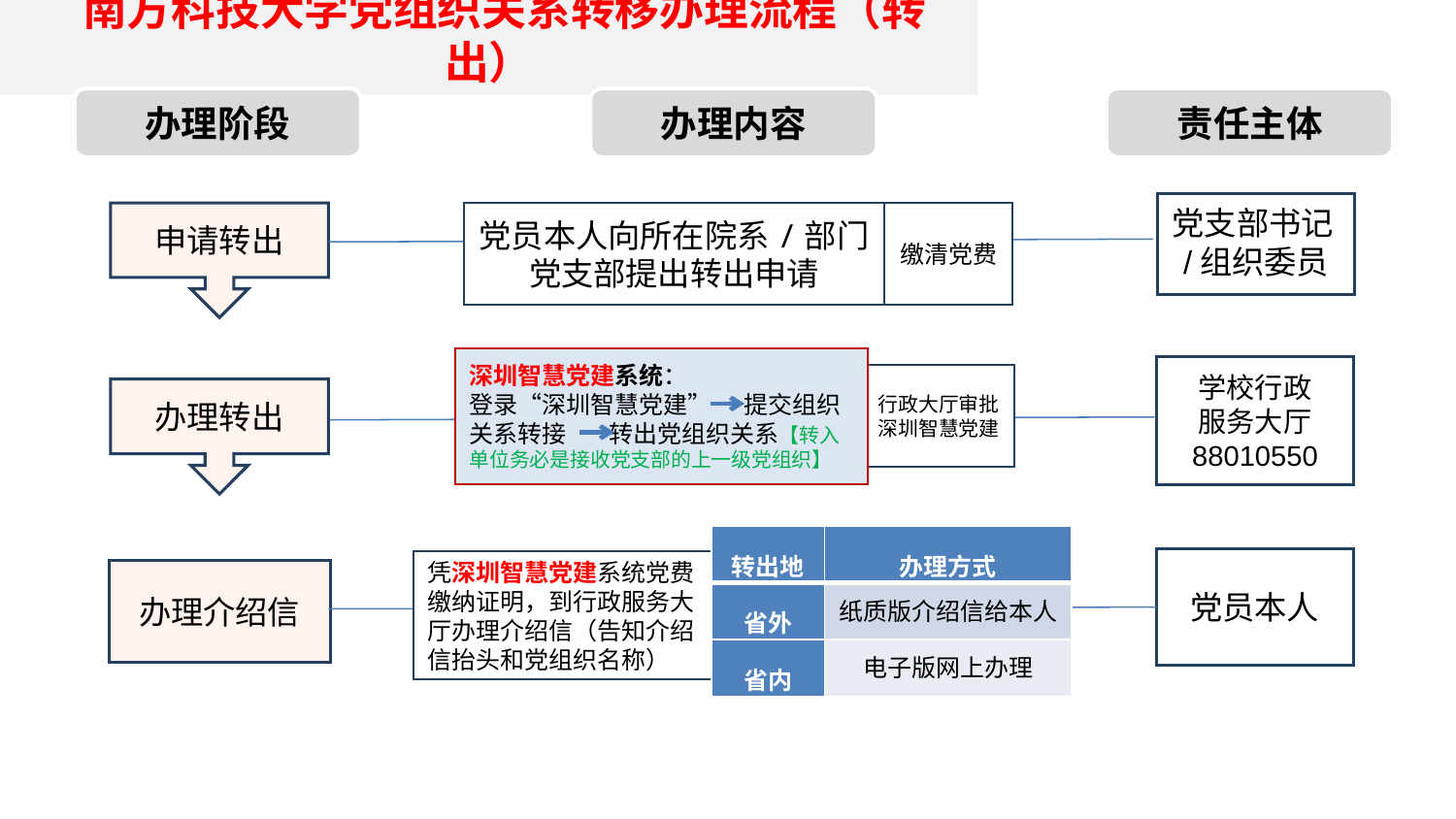

南方科技大学党组织关系转移办理流程（转出）
办理阶段
办理内容
责任主体

党支部书记/组织委员

申请转出
党员本人向所在院系/部门党支部提出转出申请
缴清党费
深圳智慧党建系统：
登录“深圳智慧党建”      提交组织关系转接        转出党组织关系【转入单位务必是接收党支部的上一级党组织】
学校行政
服务大厅
88010550
行政大厅审批深圳智慧党建
办理转出

| 转出地 | 办理方式 |
| --- | --- |
| 省外 | 纸质版介绍信给本人 |
| 省内 | 电子版网上办理 |
党员本人
凭深圳智慧党建系统党费缴纳证明，到行政服务大厅办理介绍信（告知介绍信抬头和党组织名称）
办理介绍信